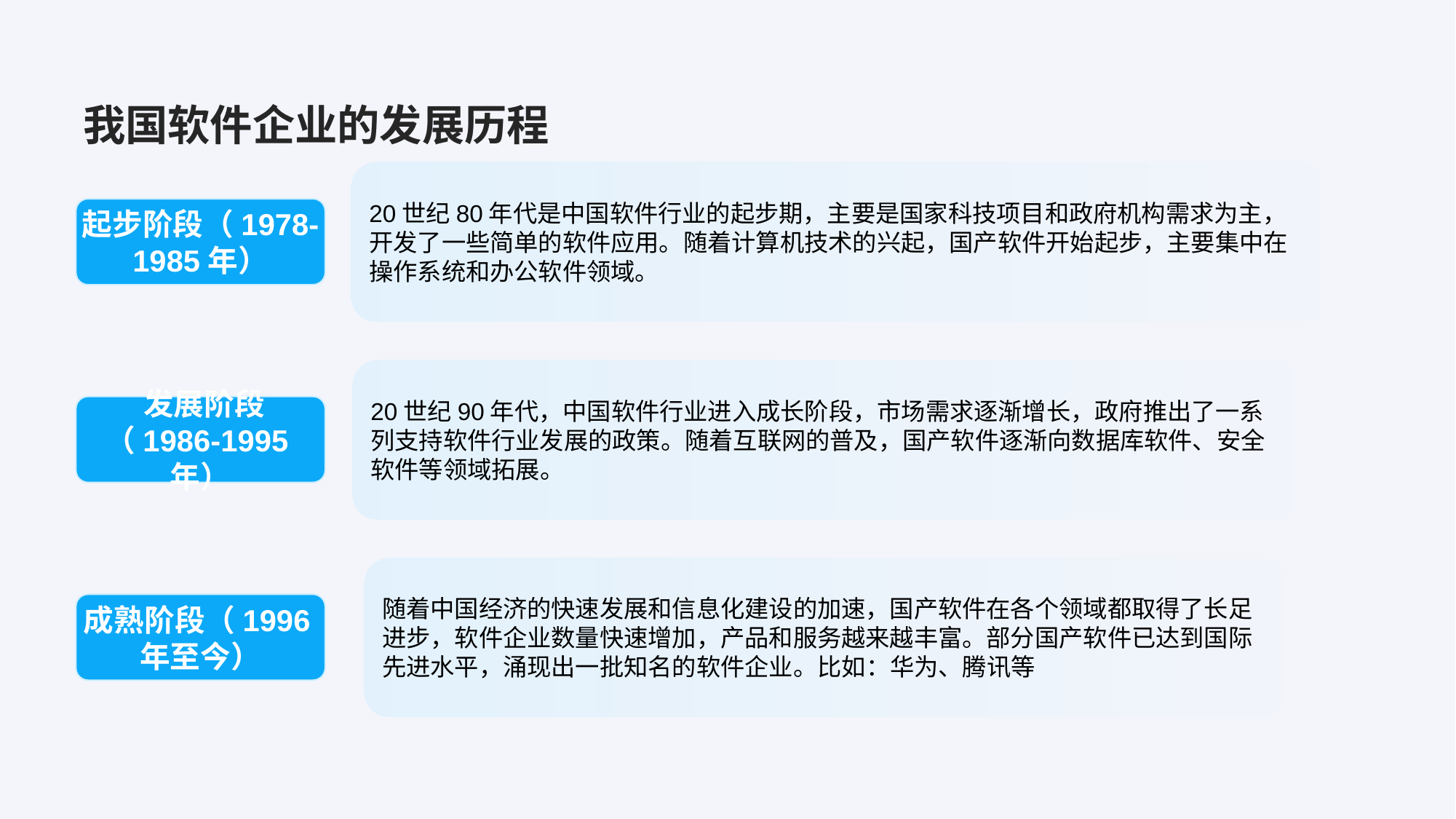

# 我国软件企业的发展历程
20世纪80年代是中国软件行业的起步期，主要是国家科技项目和政府机构需求为主，开发了一些简单的软件应用。随着计算机技术的兴起，国产软件开始起步，主要集中在操作系统和办公软件领域‌。

起步阶段（1978-1985年）
20世纪90年代，中国软件行业进入成长阶段，市场需求逐渐增长，政府推出了一系列支持软件行业发展的政策。随着互联网的普及，国产软件逐渐向数据库软件、安全软件等领域拓展‌。
‌发展阶段（1986-1995年）

随着中国经济的快速发展和信息化建设的加速，国产软件在各个领域都取得了长足进步，软件企业数量快速增加，产品和服务越来越丰富。部分国产软件已达到国际先进水平，涌现出一批知名的软件企业‌。比如：华为、腾讯等
成熟阶段（1996年至今）